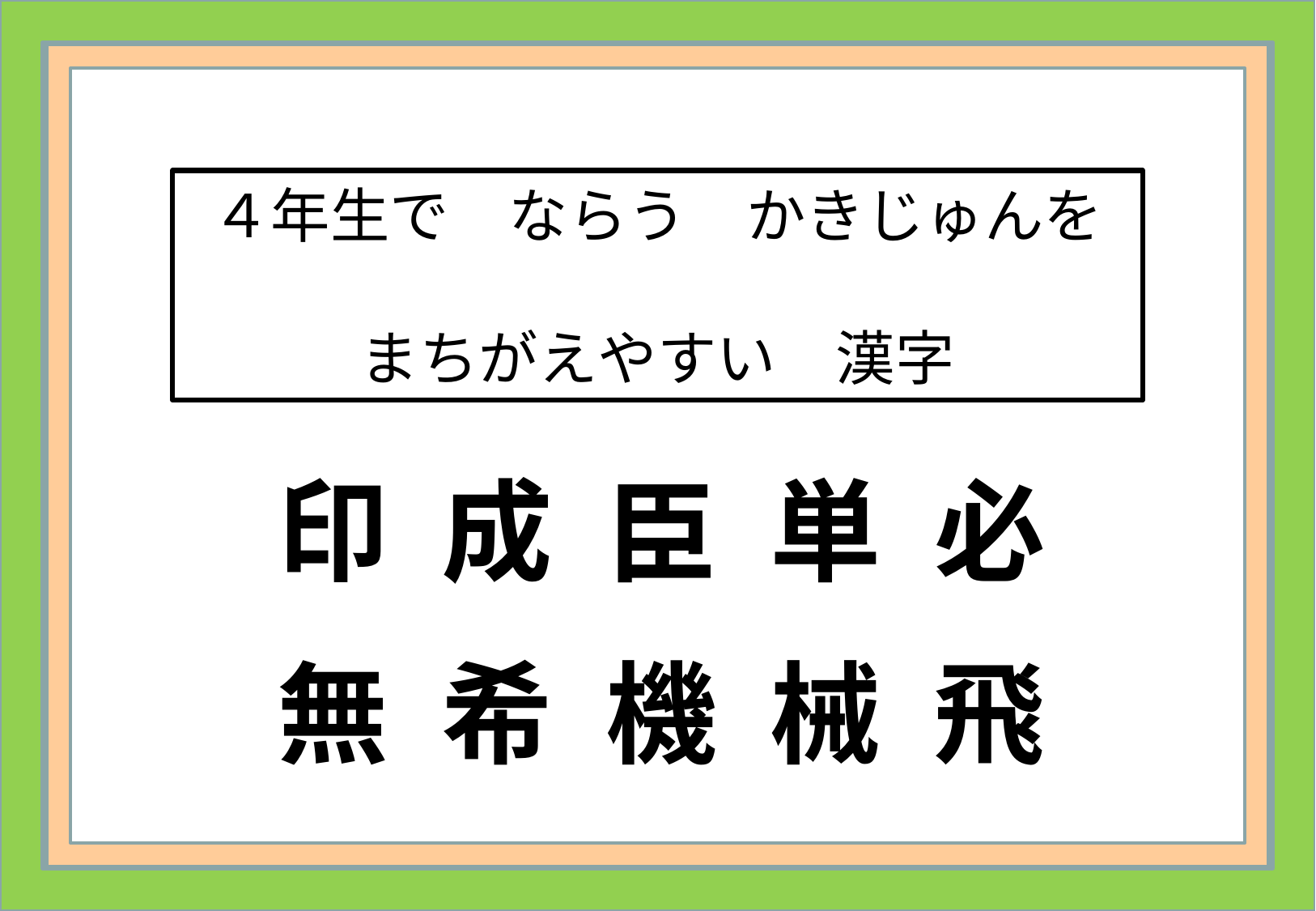

# ４年生で　ならう　かきじゅんを まちがえやすい　漢字
印
成
臣
単
必
無
希
機
械
飛